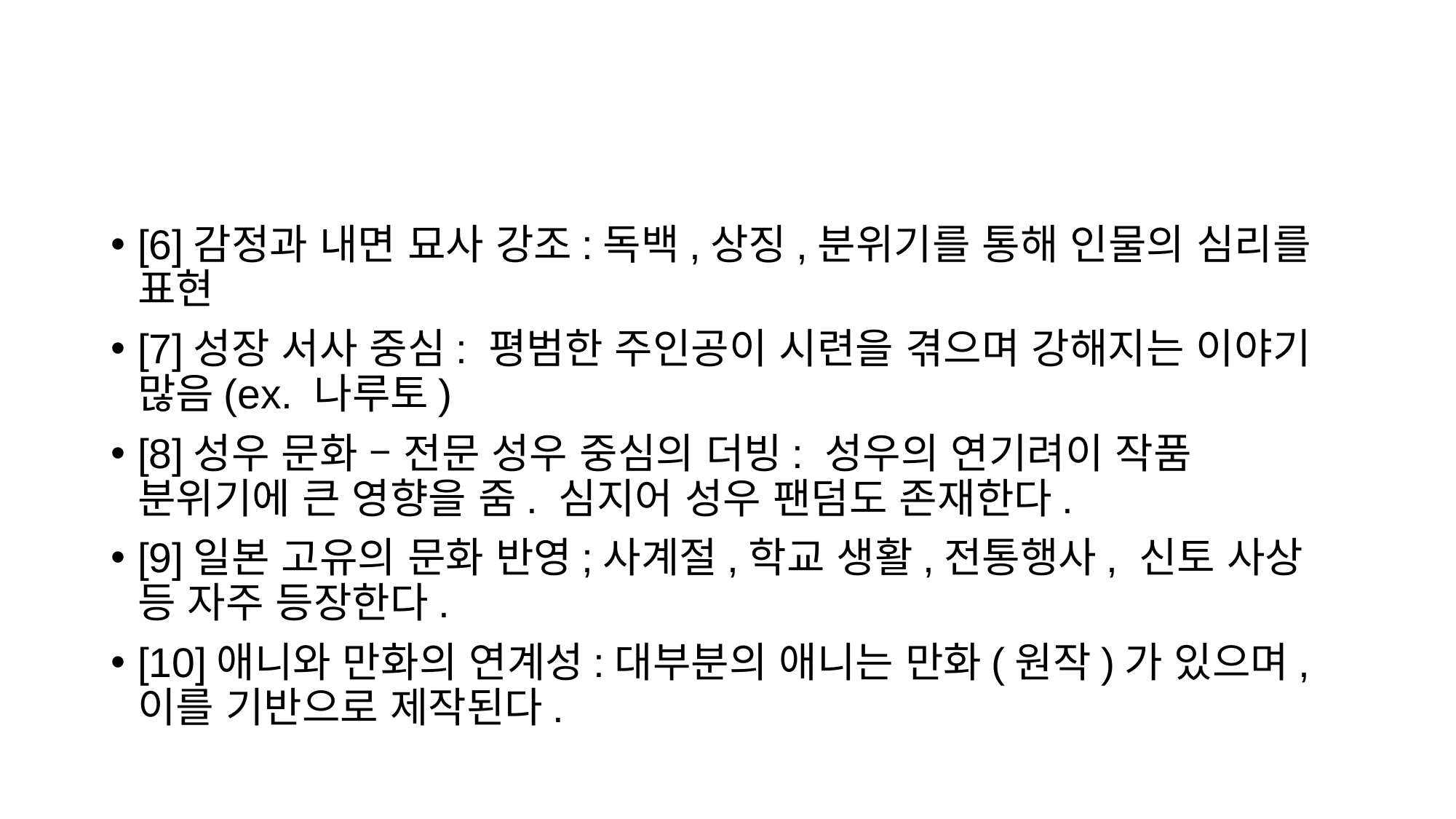

#
[6]감정과 내면 묘사 강조:독백,상징,분위기를 통해 인물의 심리를 표현
[7]성장 서사 중심: 평범한 주인공이 시련을 겪으며 강해지는 이야기 많음(ex. 나루토)
[8]성우 문화 – 전문 성우 중심의 더빙: 성우의 연기려이 작품 분위기에 큰 영향을 줌. 심지어 성우 팬덤도 존재한다.
[9]일본 고유의 문화 반영;사계절,학교 생활,전통행사, 신토 사상 등 자주 등장한다.
[10]애니와 만화의 연계성:대부분의 애니는 만화(원작)가 있으며, 이를 기반으로 제작된다.